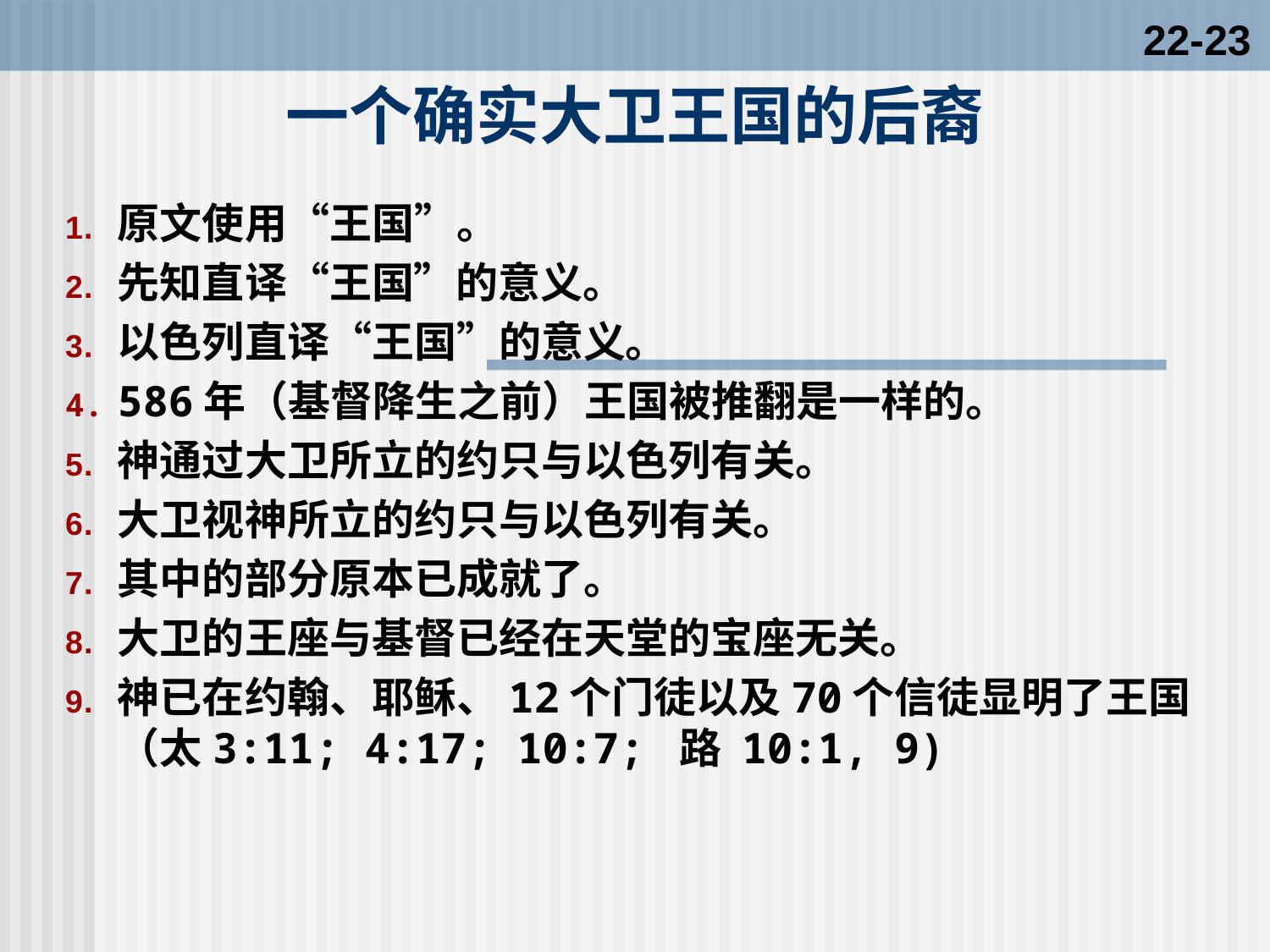

22-23
# 一个确实大卫王国的后裔
原文使用“王国”。
先知直译“王国”的意义。
以色列直译“王国”的意义。
586年（基督降生之前）王国被推翻是一样的。
神通过大卫所立的约只与以色列有关。
大卫视神所立的约只与以色列有关。
其中的部分原本已成就了。
大卫的王座与基督已经在天堂的宝座无关。
神已在约翰、耶稣、12个门徒以及70个信徒显明了王国  （太3:11; 4:17; 10:7; 路 10:1, 9)